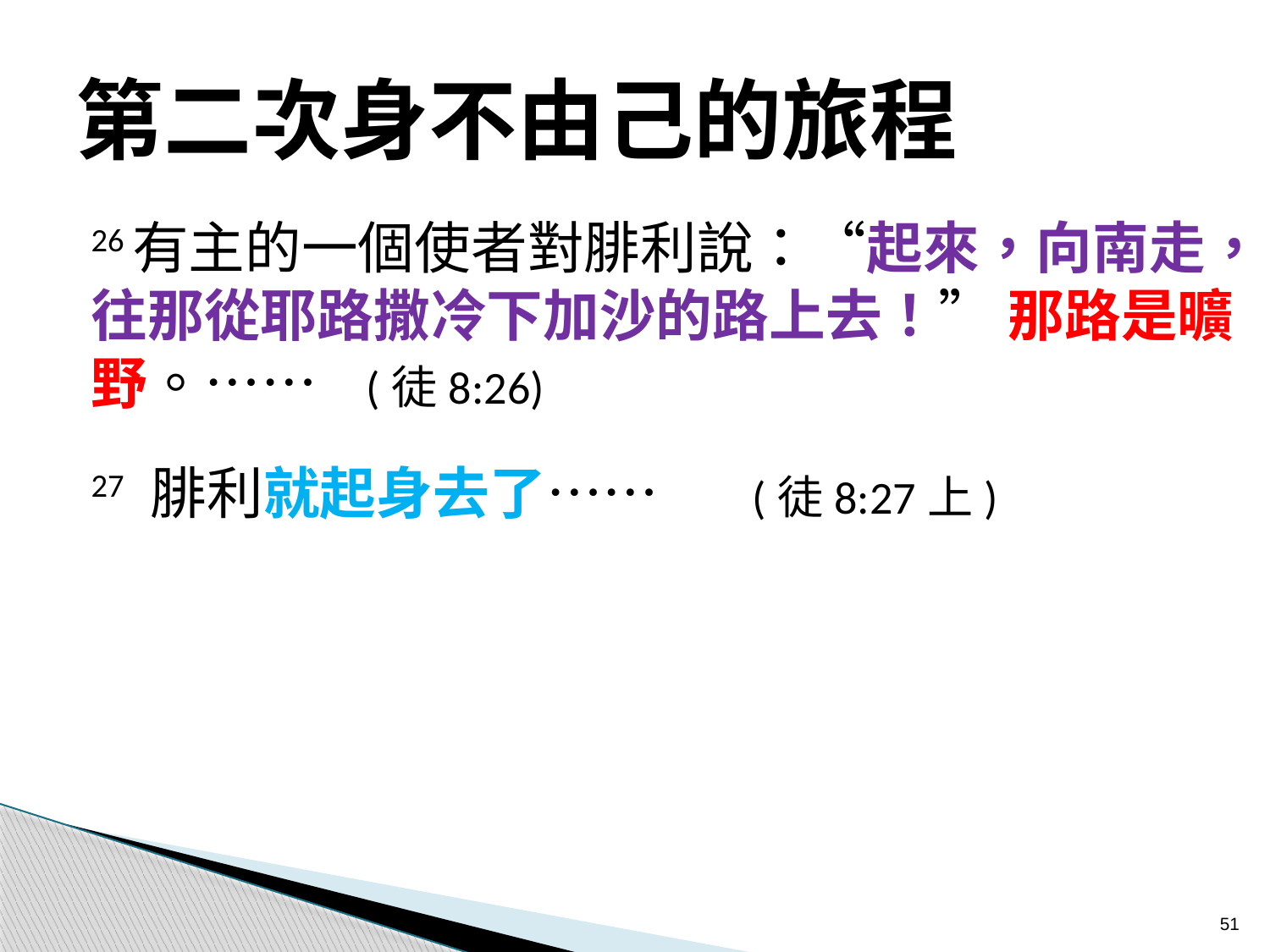

# 第二次身不由己的旅程
26有主的一個使者對腓利說：“起來，向南走，往那從耶路撒冷下加沙的路上去！” 那路是曠野。……	 (徒8:26)
27 腓利就起身去了……	 (徒8:27上)

51